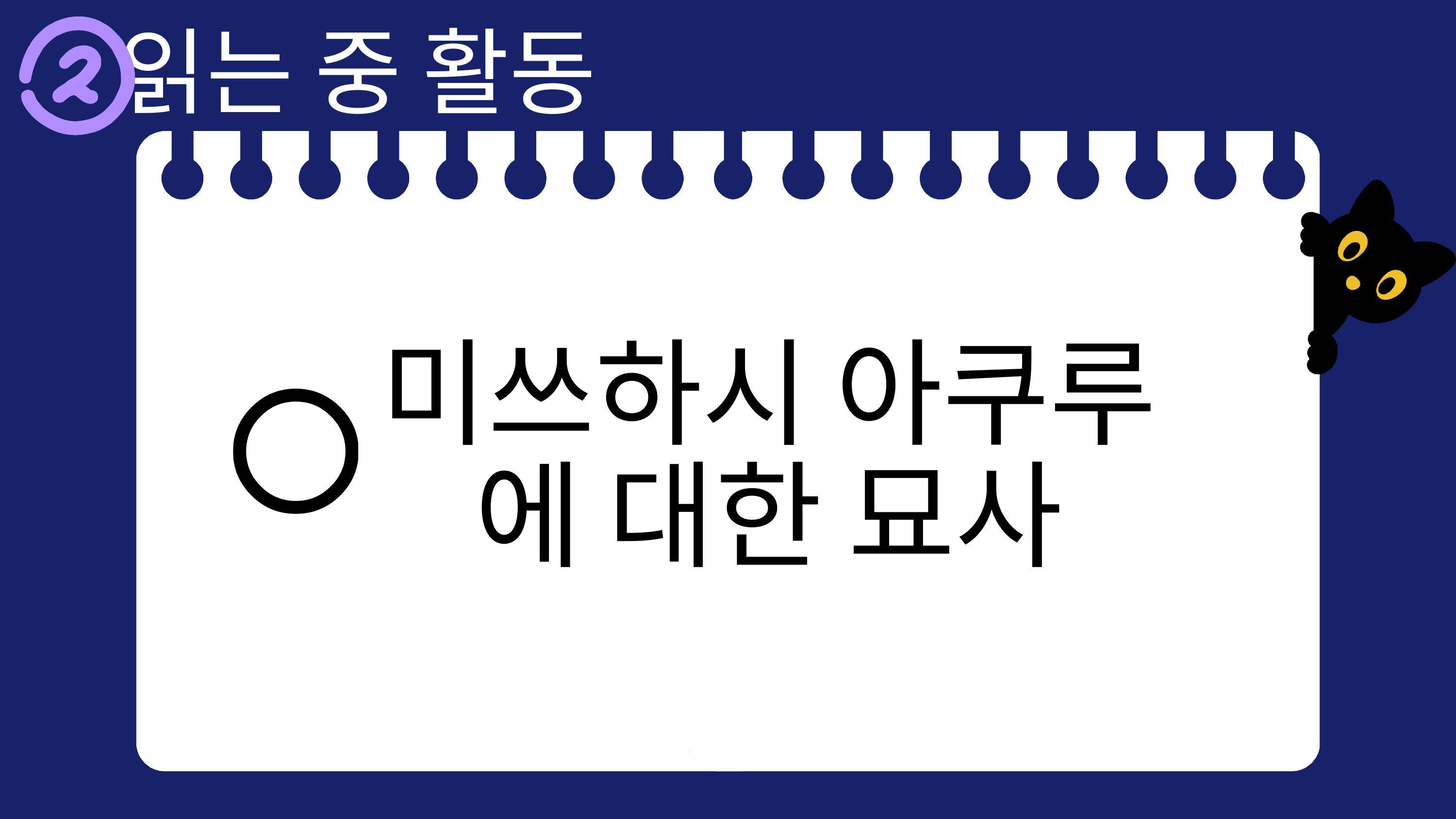

읽는 중 활동

미쓰하시 아쿠루
에 대한 묘사